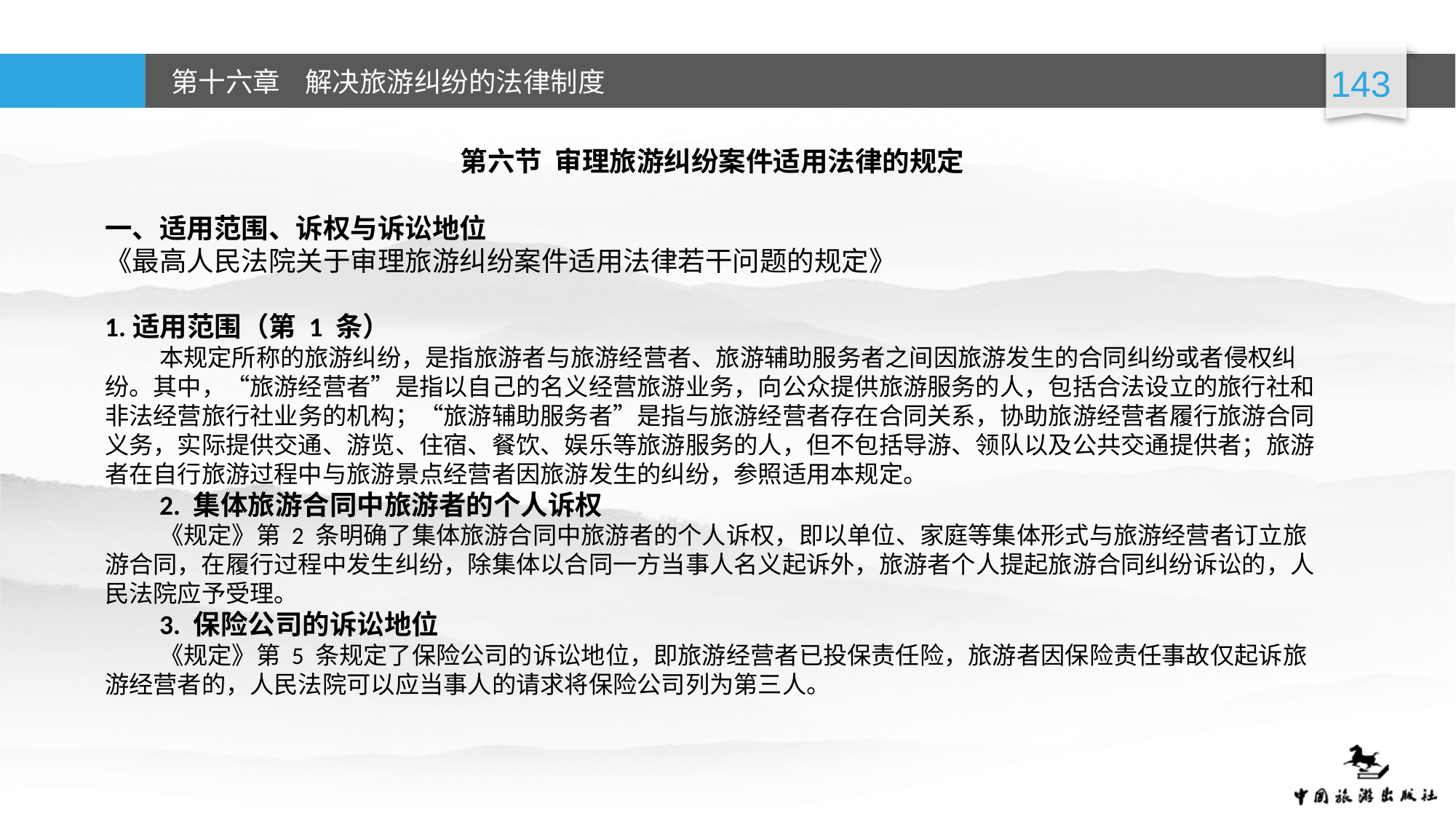

第六节  审理旅游纠纷案件适用法律的规定
一、适用范围、诉权与诉讼地位
《最高人民法院关于审理旅游纠纷案件适用法律若干问题的规定》

1.适用范围（第 1 条）
本规定所称的旅游纠纷，是指旅游者与旅游经营者、旅游辅助服务者之间因旅游发生的合同纠纷或者侵权纠纷。其中，“旅游经营者”是指以自己的名义经营旅游业务，向公众提供旅游服务的人，包括合法设立的旅行社和非法经营旅行社业务的机构；“旅游辅助服务者”是指与旅游经营者存在合同关系，协助旅游经营者履行旅游合同义务，实际提供交通、游览、住宿、餐饮、娱乐等旅游服务的人，但不包括导游、领队以及公共交通提供者；旅游者在自行旅游过程中与旅游景点经营者因旅游发生的纠纷，参照适用本规定。
2. 集体旅游合同中旅游者的个人诉权
《规定》第 2 条明确了集体旅游合同中旅游者的个人诉权，即以单位、家庭等集体形式与旅游经营者订立旅游合同，在履行过程中发生纠纷，除集体以合同一方当事人名义起诉外，旅游者个人提起旅游合同纠纷诉讼的，人民法院应予受理。
3. 保险公司的诉讼地位
《规定》第 5 条规定了保险公司的诉讼地位，即旅游经营者已投保责任险，旅游者因保险责任事故仅起诉旅游经营者的，人民法院可以应当事人的请求将保险公司列为第三人。